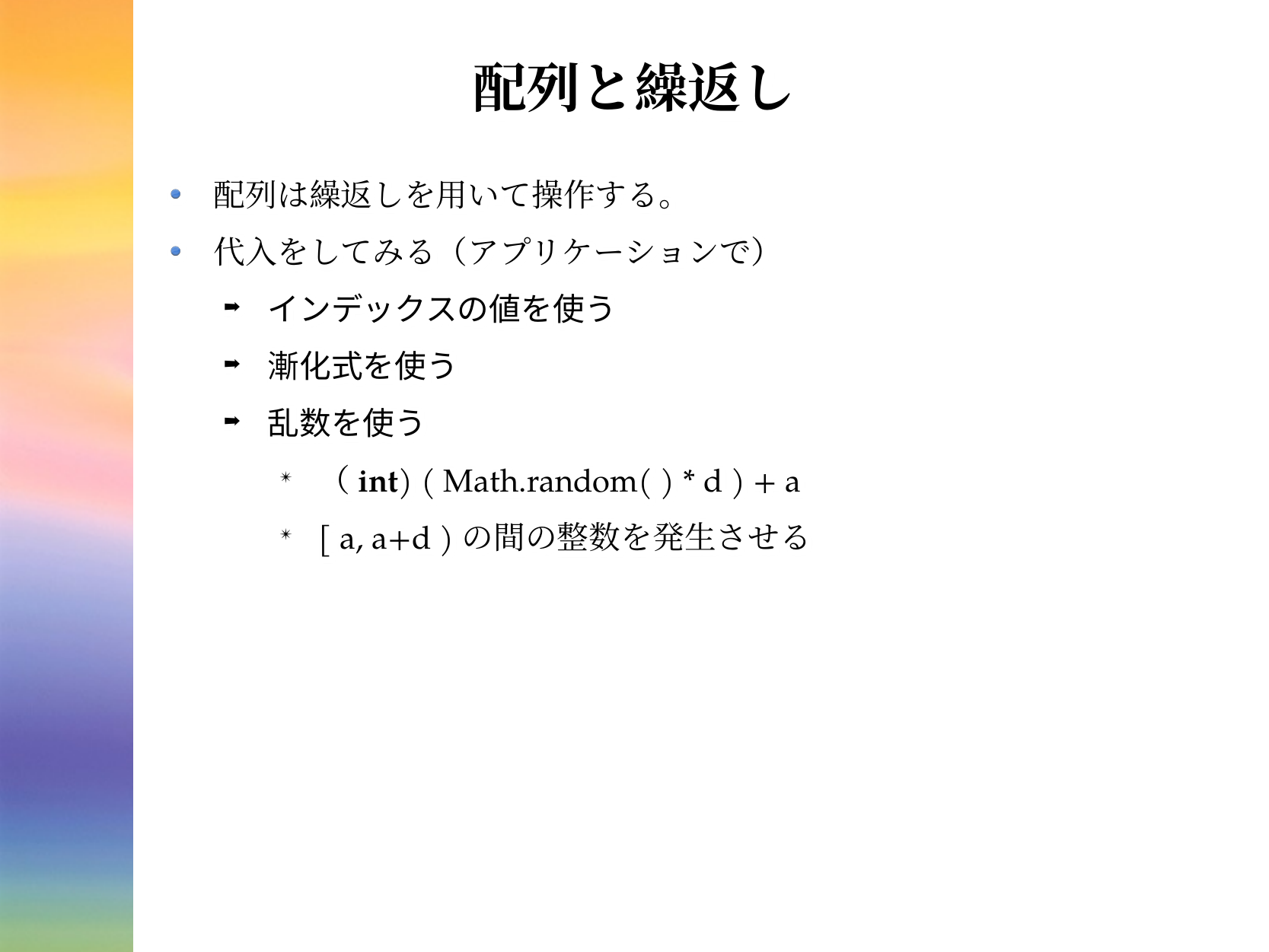

# 配列と繰返し
配列は繰返しを用いて操作する。
代入をしてみる（アプリケーションで）
インデックスの値を使う
漸化式を使う
乱数を使う
（int) ( Math.random( ) * d ) + a
[ a, a+d )の間の整数を発生させる